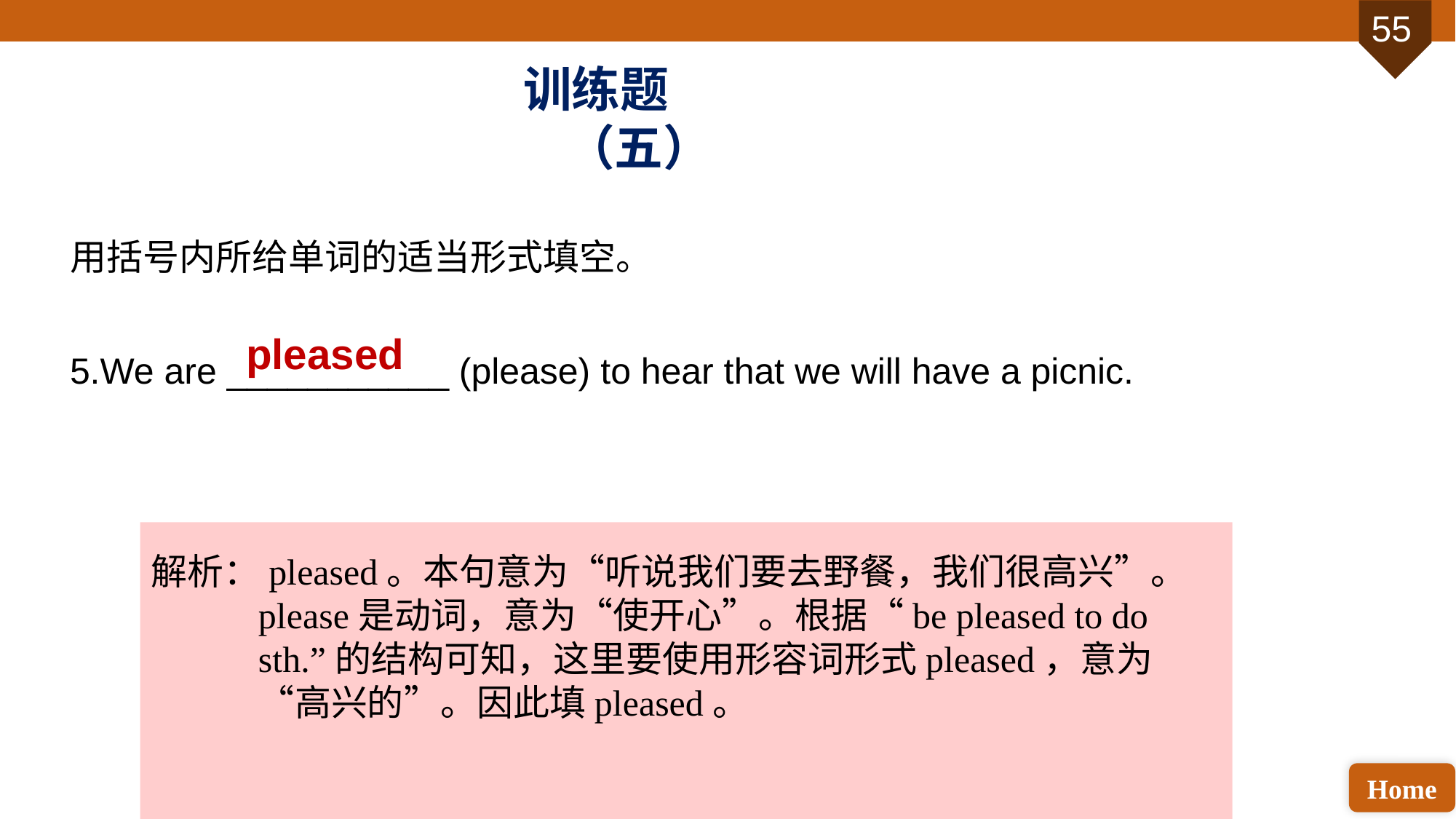

训练题（五）
用括号内所给单词的适当形式填空。

5.We are ___________ (please) to hear that we will have a picnic.
pleased

解析：pleased。本句意为“听说我们要去野餐，我们很高兴”。please是动词，意为“使开心”。根据“be pleased to do sth.”的结构可知，这里要使用形容词形式pleased，意为“高兴的”。因此填pleased。